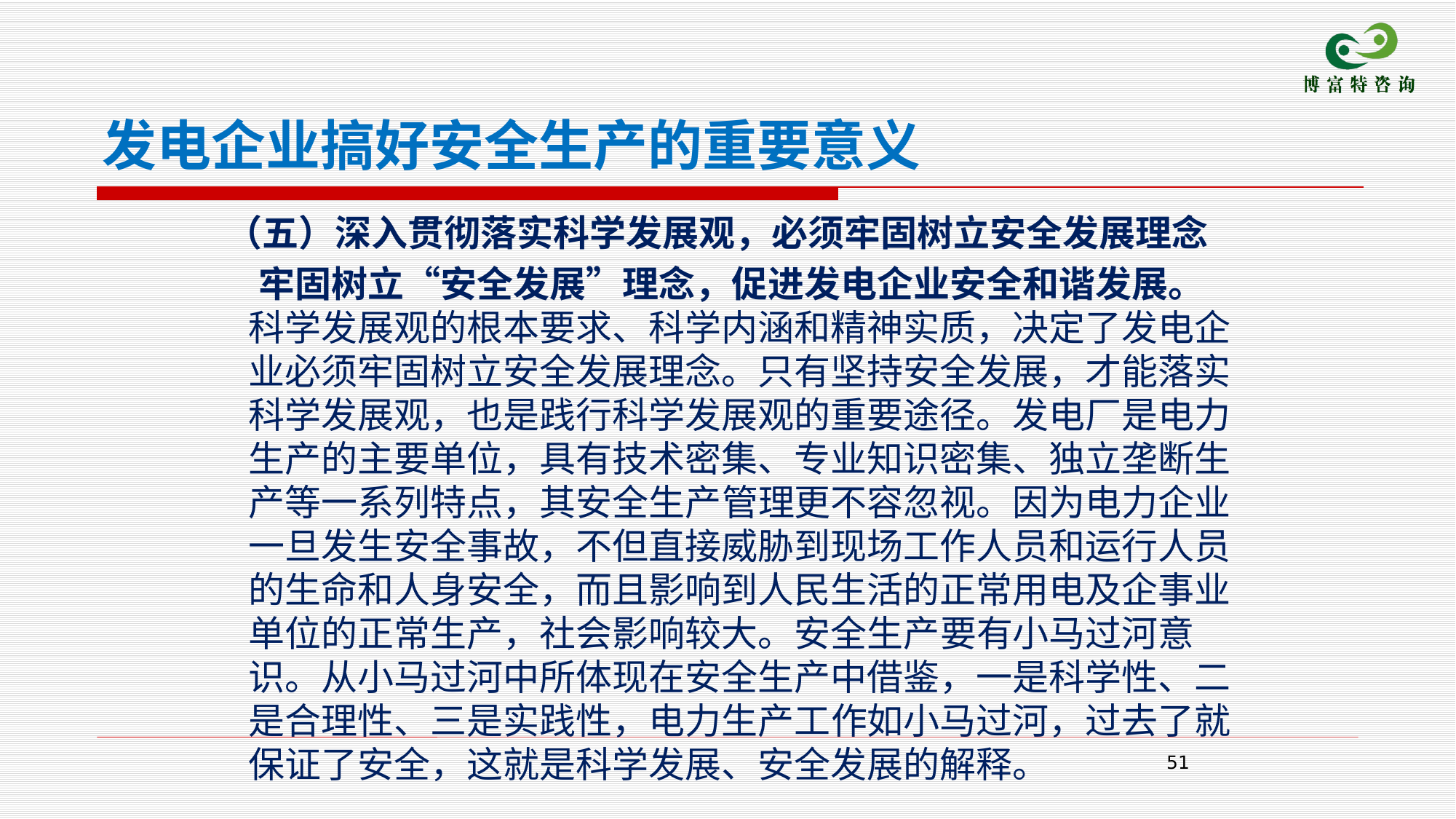

发电企业搞好安全生产的重要意义
   （五）深入贯彻落实科学发展观，必须牢固树立安全发展理念
       牢固树立“安全发展”理念，促进发电企业安全和谐发展。科学发展观的根本要求、科学内涵和精神实质，决定了发电企业必须牢固树立安全发展理念。只有坚持安全发展，才能落实科学发展观，也是践行科学发展观的重要途径。发电厂是电力生产的主要单位，具有技术密集、专业知识密集、独立垄断生产等一系列特点，其安全生产管理更不容忽视。因为电力企业一旦发生安全事故，不但直接威胁到现场工作人员和运行人员的生命和人身安全，而且影响到人民生活的正常用电及企事业单位的正常生产，社会影响较大。安全生产要有小马过河意识。从小马过河中所体现在安全生产中借鉴，一是科学性、二是合理性、三是实践性，电力生产工作如小马过河，过去了就保证了安全，这就是科学发展、安全发展的解释。

51